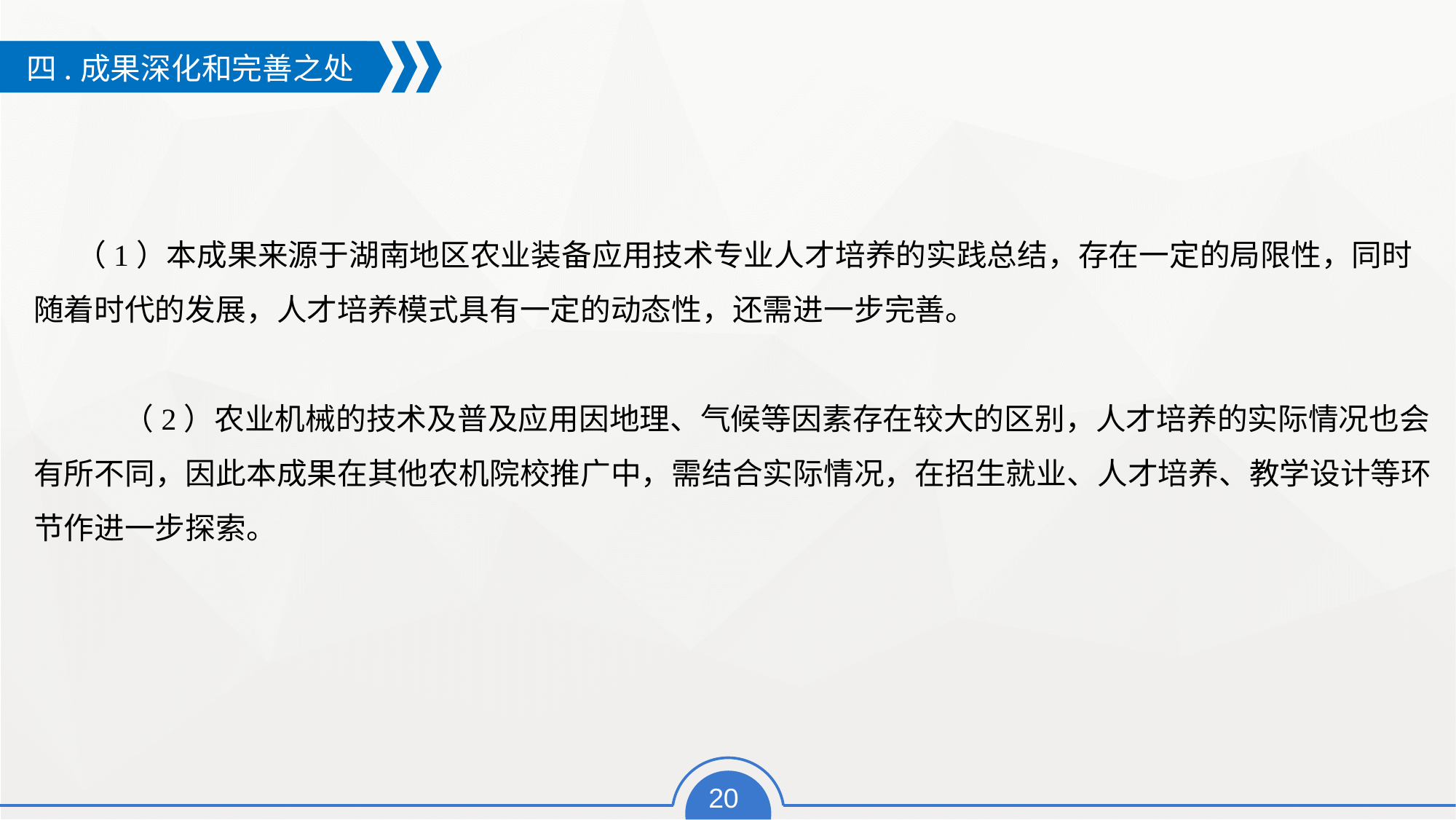

四.成果深化和完善之处
（1）本成果来源于湖南地区农业装备应用技术专业人才培养的实践总结，存在一定的局限性，同时随着时代的发展，人才培养模式具有一定的动态性，还需进一步完善。

      （2）农业机械的技术及普及应用因地理、气候等因素存在较大的区别，人才培养的实际情况也会有所不同，因此本成果在其他农机院校推广中，需结合实际情况，在招生就业、人才培养、教学设计等环节作进一步探索。